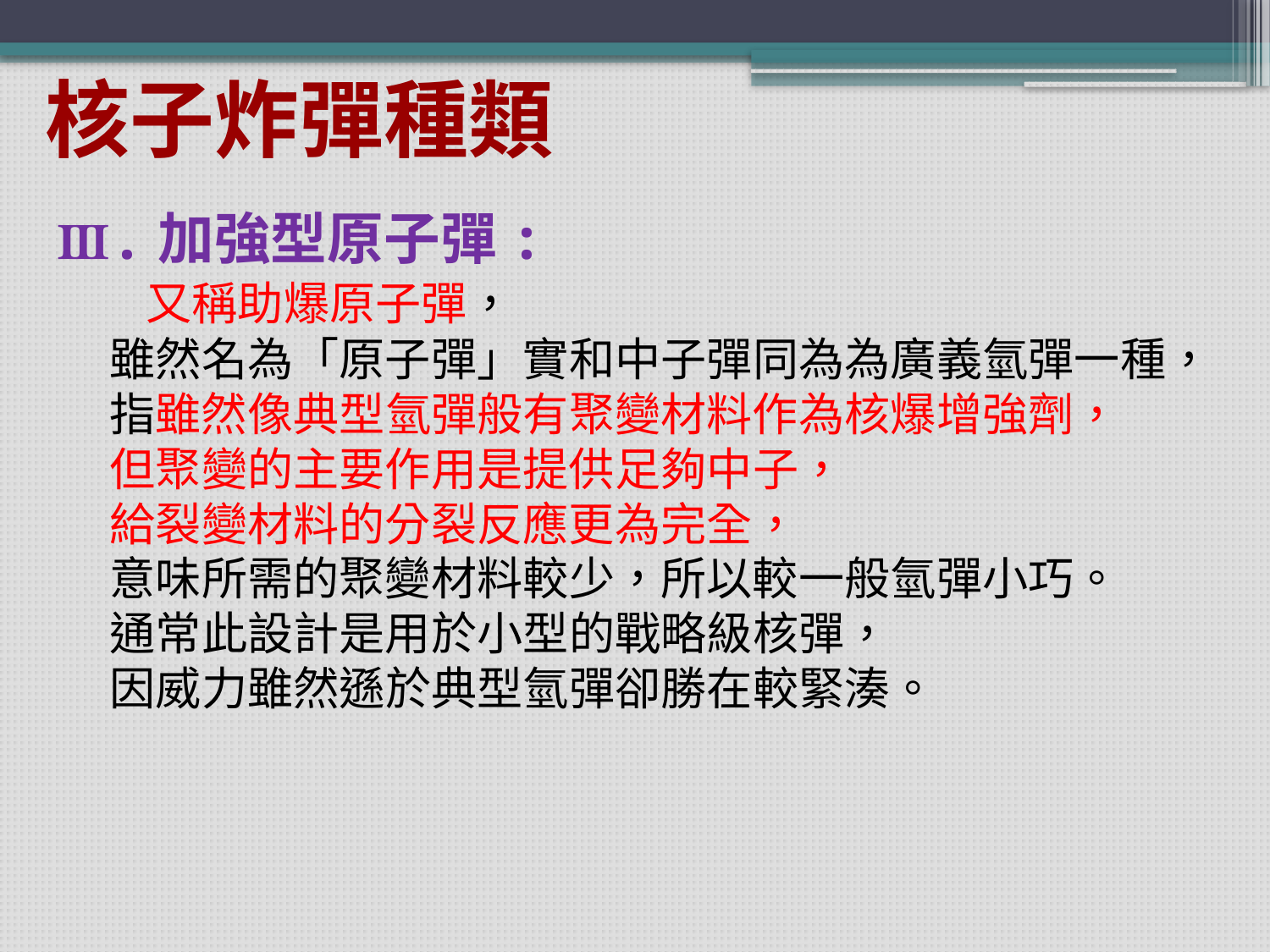

核子炸彈種類
Ⅲ.加強型原子彈:
       又稱助爆原子彈，
    雖然名為「原子彈」實和中子彈同為為廣義氫彈一種，
    指雖然像典型氫彈般有聚變材料作為核爆增強劑，
    但聚變的主要作用是提供足夠中子，
    給裂變材料的分裂反應更為完全，
    意味所需的聚變材料較少，所以較一般氫彈小巧。
    通常此設計是用於小型的戰略級核彈，
    因威力雖然遜於典型氫彈卻勝在較緊湊。